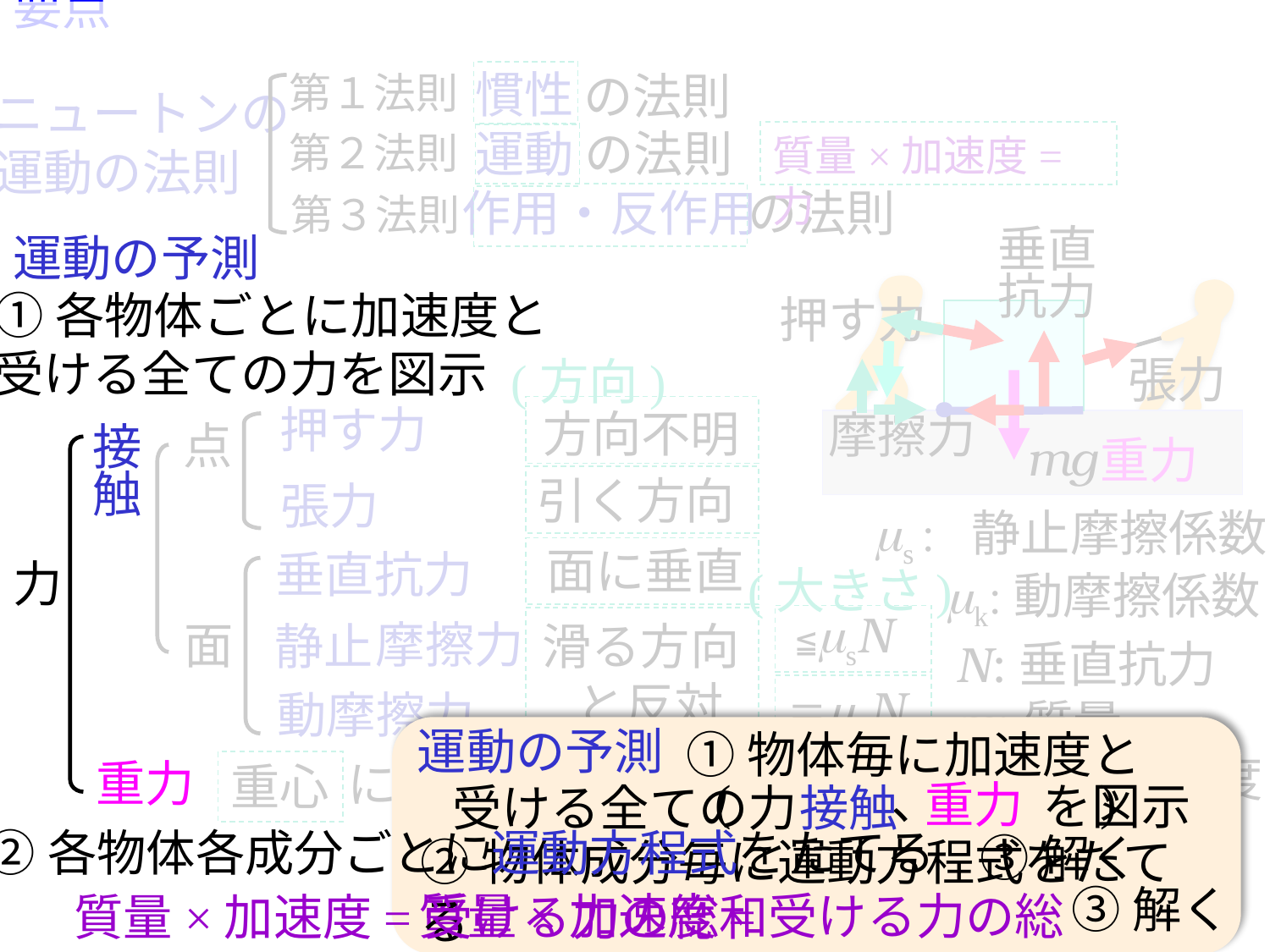

# 要点

慣性
の法則
第１法則

ニュートンの
運動の法則
運動
の法則
第２法則

質量×加速度=力

作用・反作用
の法則
第３法則

垂直
抗力

押す力

張力
(方向)

押す力
方向不明

摩擦力

点

mg
重力

引く方向

張力
μs : 静止摩擦係数
面に垂直
垂直抗力

(大きさ)

μk:動摩擦係数
≦μsN

摩擦力

面
滑る方向
  と反対
静止
N:垂直抗力
=μkN

動摩擦力
m:質量
鉛直下方

に図示
=mg

重心

g:重力加速度
運動の予測
①各物体ごとに加速度と
受ける全ての力を図示
接
触

力
運動の予測
①物体毎に加速度と

重力
(　　　、　　　)
重力
を図示
受ける全ての力
接触
②各物体各成分ごとに運動方程式をたてる
③解く
②物体成分毎に運動方程式をたてる
③解く
質量×加速度=受ける力の総和
質量×加速度=受ける力の総和